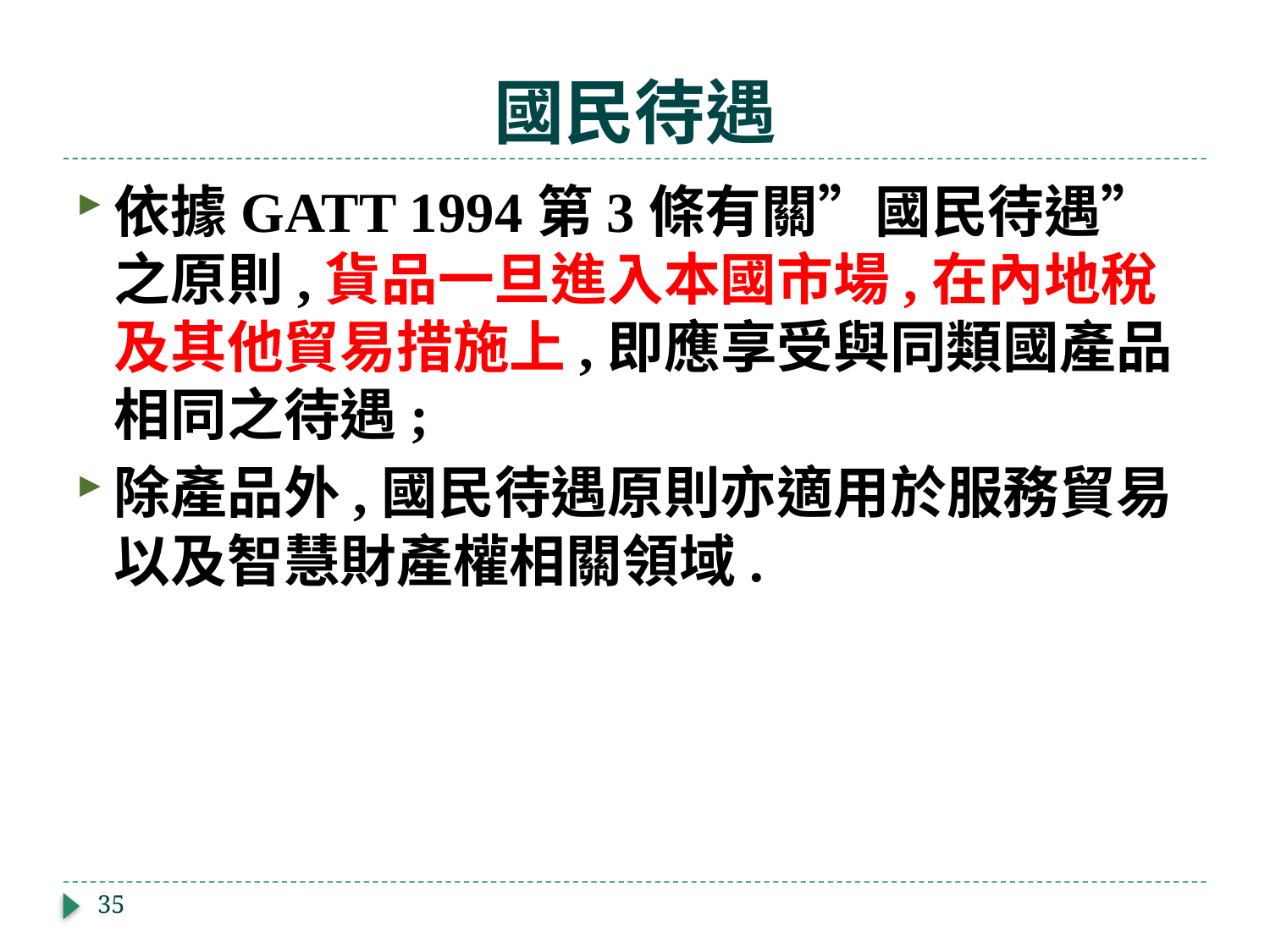

# 國民待遇
依據GATT 1994第3條有關”國民待遇”之原則,貨品一旦進入本國市場,在內地稅及其他貿易措施上,即應享受與同類國產品相同之待遇;
除產品外,國民待遇原則亦適用於服務貿易以及智慧財產權相關領域.
35